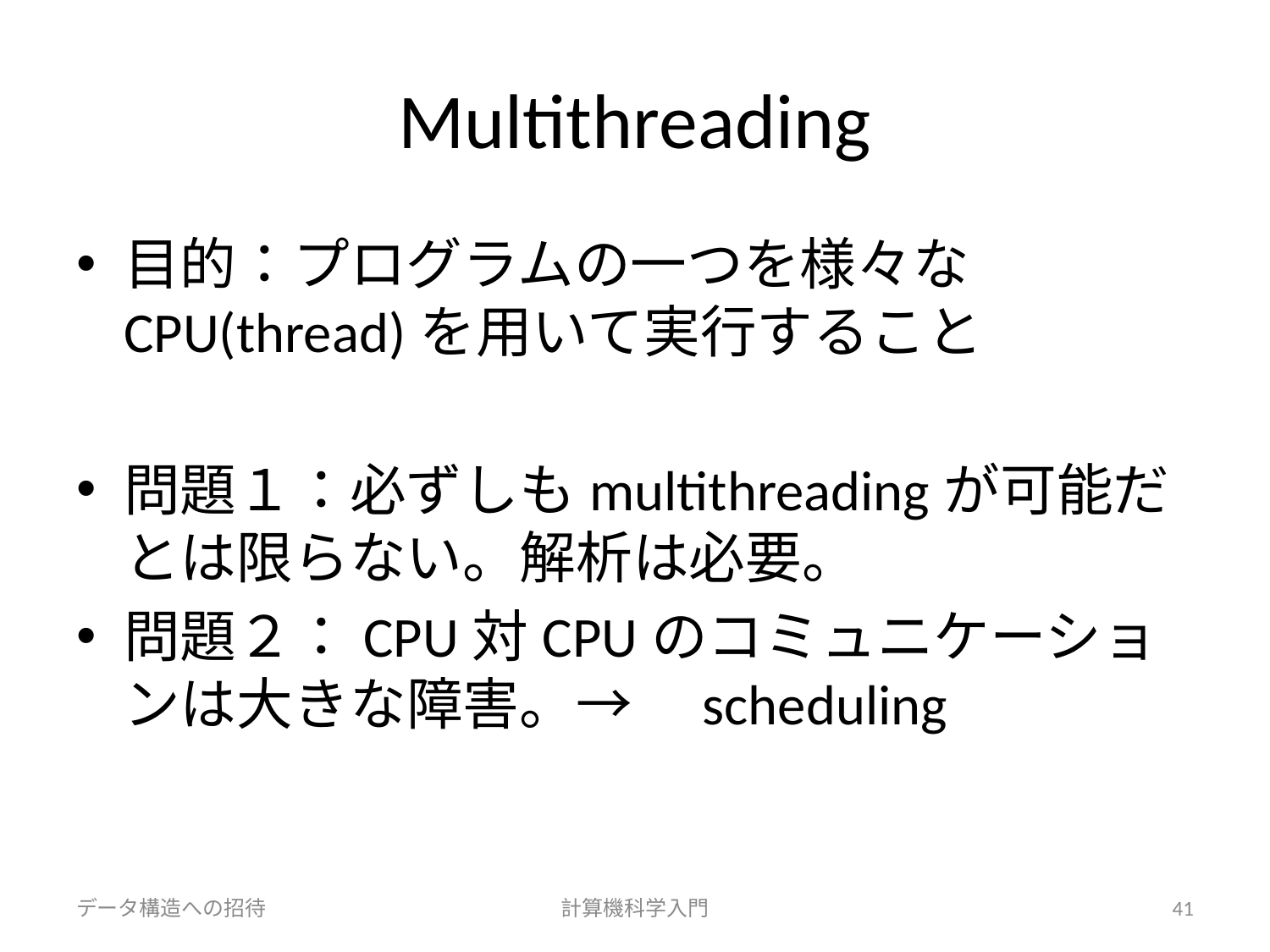

# Multithreading
目的：プログラムの一つを様々なCPU(thread)を用いて実行すること

問題１：必ずしもmultithreadingが可能だとは限らない。解析は必要。
問題２：CPU対CPUのコミュニケーションは大きな障害。→　scheduling
データ構造への招待
計算機科学入門
41